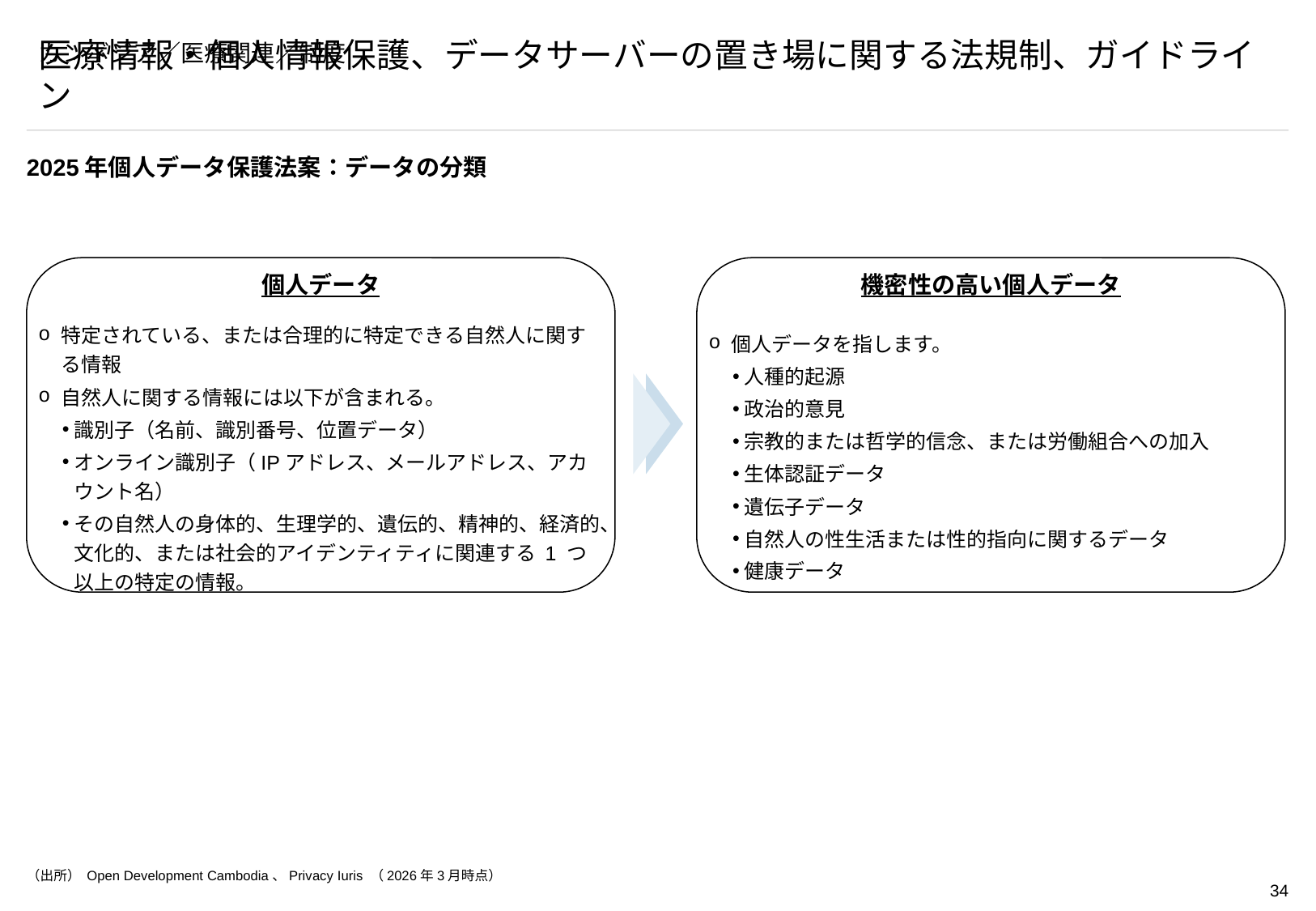

# カンボジア／医療関連／制度
医療情報・個人情報保護、データサーバーの置き場に関する法規制、ガイドライン
2025年個人データ保護法案：データの分類

個人データ
特定されている、または合理的に特定できる自然人に関する情報
自然人に関する情報には以下が含まれる。
識別子（名前、識別番号、位置データ）
オンライン識別子（IPアドレス、メールアドレス、アカウント名）
その自然人の身体的、生理学的、遺伝的、精神的、経済的、文化的、または社会的アイデンティティに関連する 1 つ以上の特定の情報。

機密性の高い個人データ
個人データを指します。
人種的起源
政治的意見
宗教的または哲学的信念、または労働組合への加入
生体認証データ
遺伝子データ
自然人の性生活または性的指向に関するデータ
健康データ

（出所） Open Development Cambodia、Privacy Iuris （2026年3月時点）